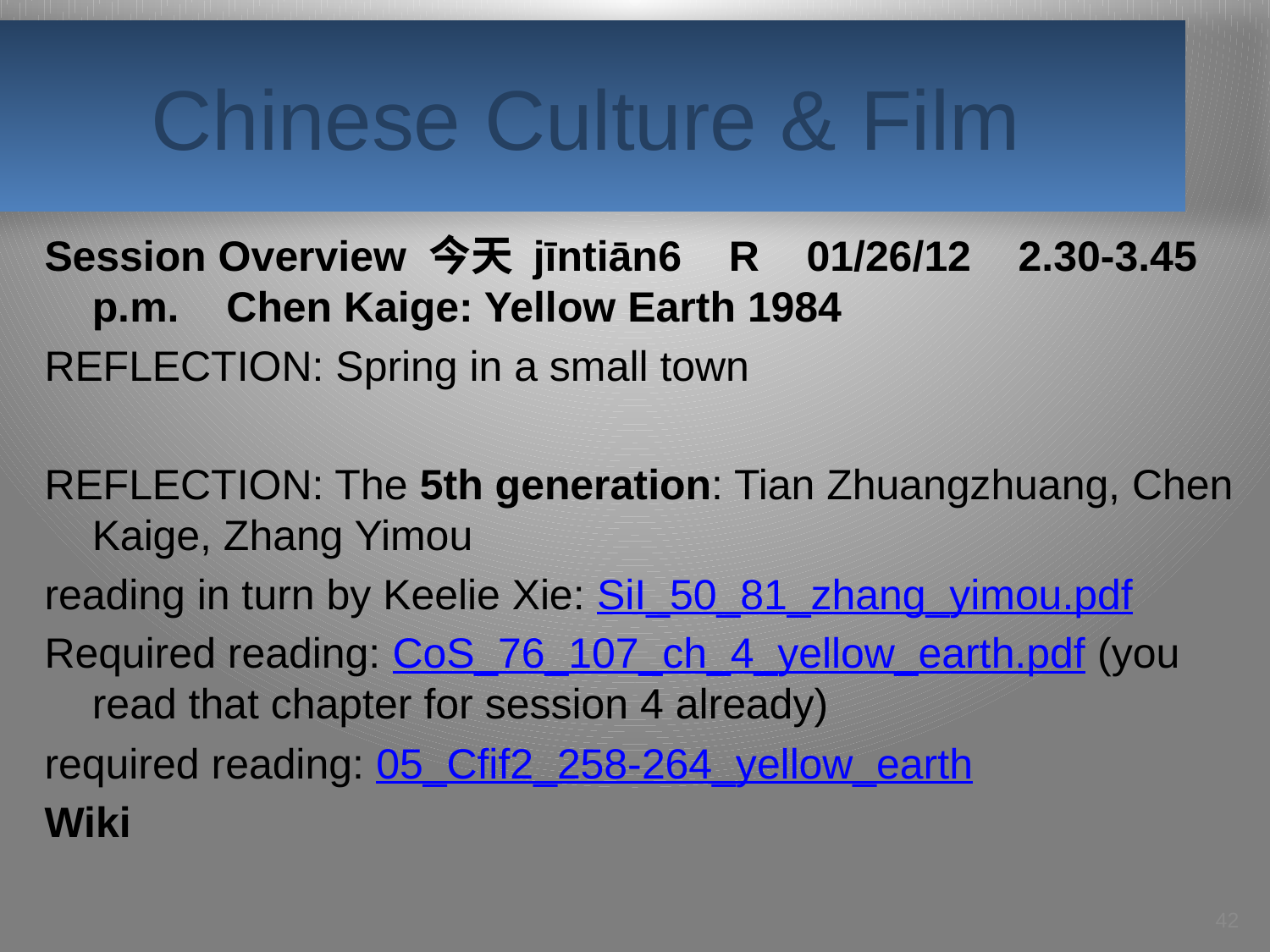

# Chinese Culture & Film
Session Overview 今天 jīntiān6    R    01/26/12    2.30-3.45 p.m.    Chen Kaige: Yellow Earth 1984
REFLECTION: Spring in a small town

REFLECTION: The 5th generation: Tian Zhuangzhuang, Chen Kaige, Zhang Yimou
reading in turn by Keelie Xie: SiI_50_81_zhang_yimou.pdf
Required reading: CoS_76_107_ch_4_yellow_earth.pdf (you read that chapter for session 4 already)
required reading: 05_Cfif2_258-264_yellow_earth
Wiki
42